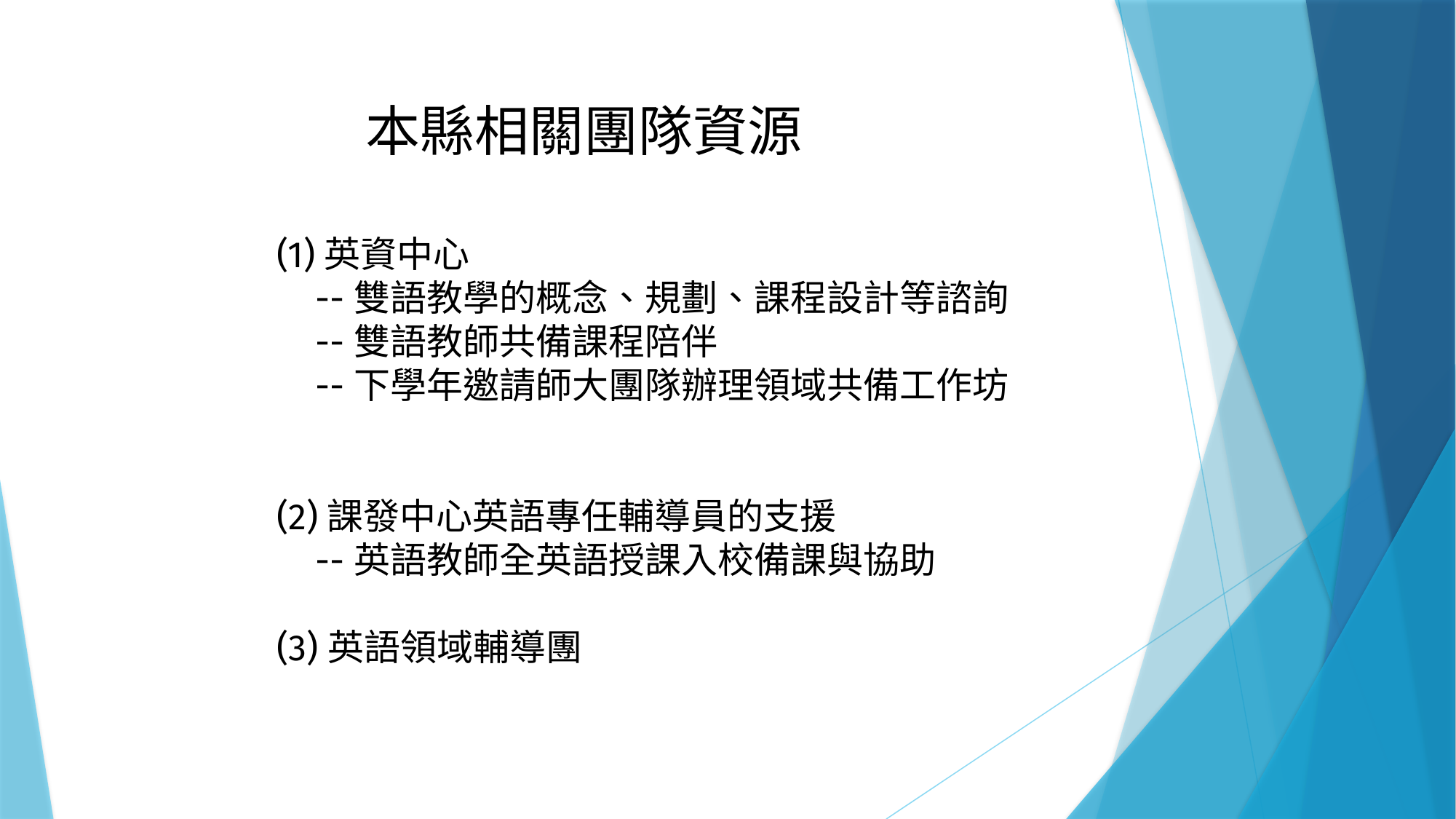

本縣相關團隊資源
(1)英資中心
    --雙語教學的概念、規劃、課程設計等諮詢
    --雙語教師共備課程陪伴
    --下學年邀請師大團隊辦理領域共備工作坊

(2)課發中心英語專任輔導員的支援
    --英語教師全英語授課入校備課與協助

(3)英語領域輔導團